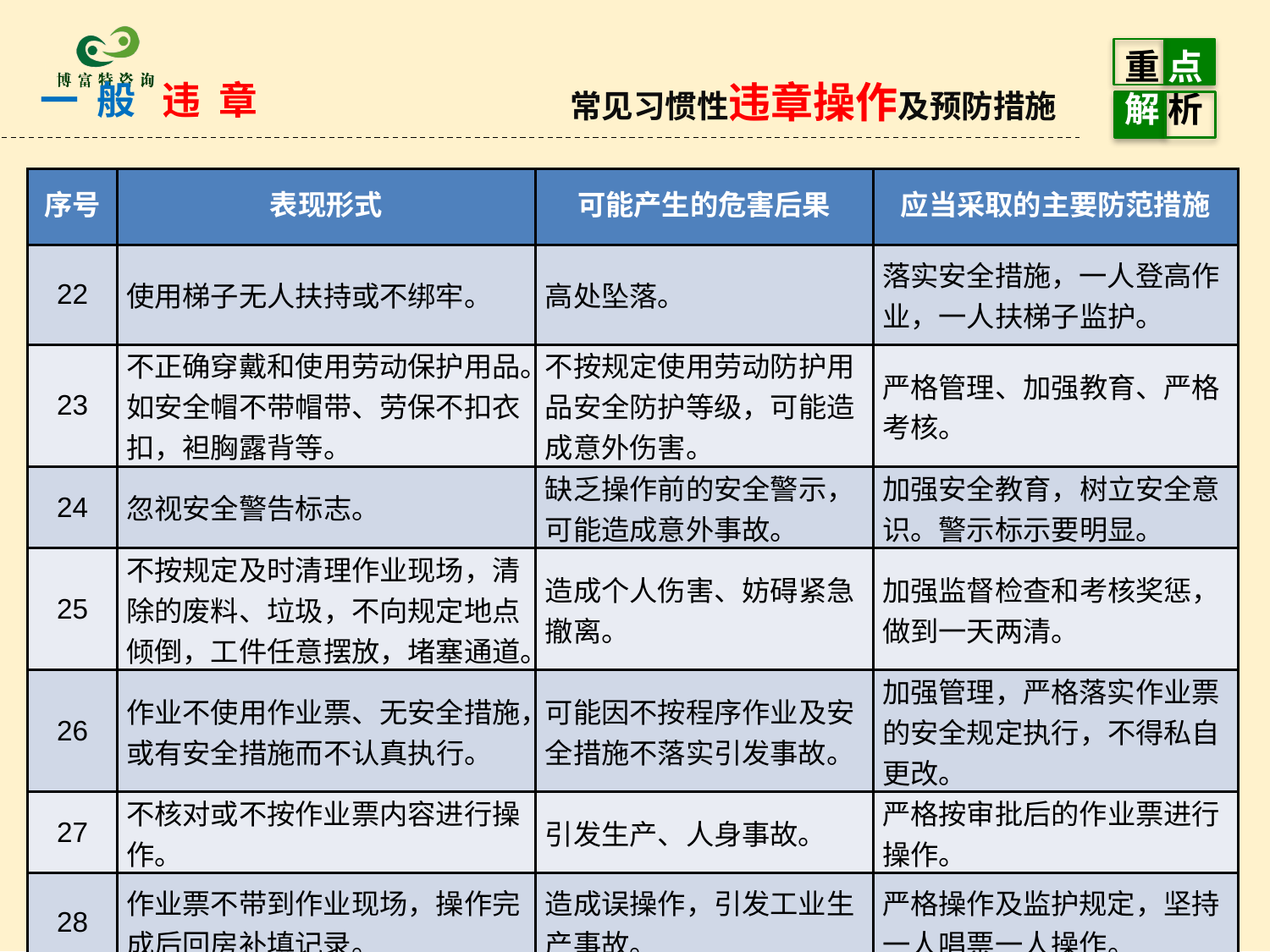

一  般   违  章
| 序号 | 表现形式 | 可能产生的危害后果 | 应当采取的主要防范措施 |
| --- | --- | --- | --- |
| 22 | 使用梯子无人扶持或不绑牢。 | 高处坠落。 | 落实安全措施，一人登高作业，一人扶梯子监护。 |
| 23 | 不正确穿戴和使用劳动保护用品。如安全帽不带帽带、劳保不扣衣扣，袒胸露背等。 | 不按规定使用劳动防护用品安全防护等级，可能造成意外伤害。 | 严格管理、加强教育、严格考核。 |
| 24 | 忽视安全警告标志。 | 缺乏操作前的安全警示，可能造成意外事故。 | 加强安全教育，树立安全意识。警示标示要明显。 |
| 25 | 不按规定及时清理作业现场，清除的废料、垃圾，不向规定地点倾倒，工件任意摆放，堵塞通道。 | 造成个人伤害、妨碍紧急撤离。 | 加强监督检查和考核奖惩，做到一天两清。 |
| 26 | 作业不使用作业票、无安全措施，或有安全措施而不认真执行。 | 可能因不按程序作业及安全措施不落实引发事故。 | 加强管理，严格落实作业票的安全规定执行，不得私自更改。 |
| 27 | 不核对或不按作业票内容进行操作。 | 引发生产、人身事故。 | 严格按审批后的作业票进行操作。 |
| 28 | 作业票不带到作业现场，操作完成后回房补填记录。 | 造成误操作，引发工业生产事故。 | 严格操作及监护规定，坚持一人唱票一人操作。 |